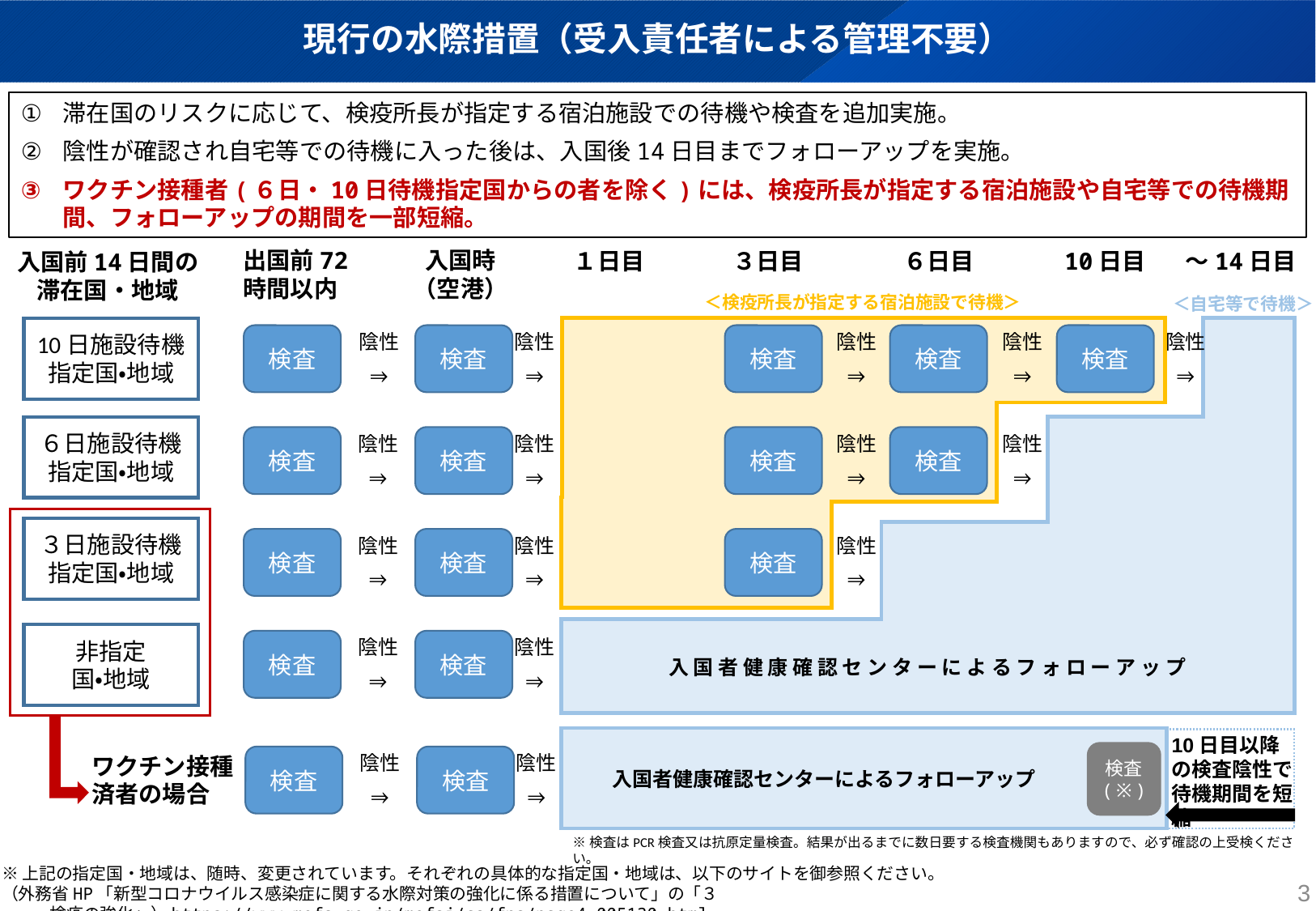

# 現行の水際措置（受入責任者による管理不要）
滞在国のリスクに応じて、検疫所長が指定する宿泊施設での待機や検査を追加実施。
陰性が確認され自宅等での待機に入った後は、入国後14日目までフォローアップを実施。
ワクチン接種者(６日・10日待機指定国からの者を除く)には、検疫所長が指定する宿泊施設や自宅等での待機期間、フォローアップの期間を一部短縮。
出国前72
時間以内
入国時
（空港）
１日目
３日目
６日目
10日目
～14日目
入国前14日間の
滞在国・地域
＜検疫所長が指定する宿泊施設で待機＞
＜自宅等で待機＞
10日施設待機
指定国・地域

陰性
⇒
陰性
⇒
陰性
⇒
陰性
⇒
陰性
⇒
検査
検査
検査
検査
検査
６日施設待機
指定国・地域
陰性
⇒
陰性
⇒
陰性
⇒
陰性
⇒
検査
検査
検査
検査

３日施設待機
指定国・地域
陰性
⇒
陰性
⇒
陰性
⇒
検査
検査
検査
非指定
国・地域
陰性
⇒
陰性
⇒
検査
検査
入 国 者 健 康 確 認 セ ン タ ー に よ る フ ォ ロ ー ア ッ プ
10日目以降の検査陰性で待機期間を短縮

検査
(※)
陰性
⇒
陰性
⇒
ワクチン接種済者の場合
検査
検査
入国者健康確認センターによるフォローアップ

※検査はPCR検査又は抗原定量検査。結果が出るまでに数日要する検査機関もありますので、必ず確認の上受検ください。
※上記の指定国・地域は、随時、変更されています。それぞれの具体的な指定国・地域は、以下のサイトを御参照ください。
（外務省HP「新型コロナウイルス感染症に関する水際対策の強化に係る措置について」の「３　検疫の強化」）https://www.mofa.go.jp/mofaj/ca/fna/page4_005130.html

3